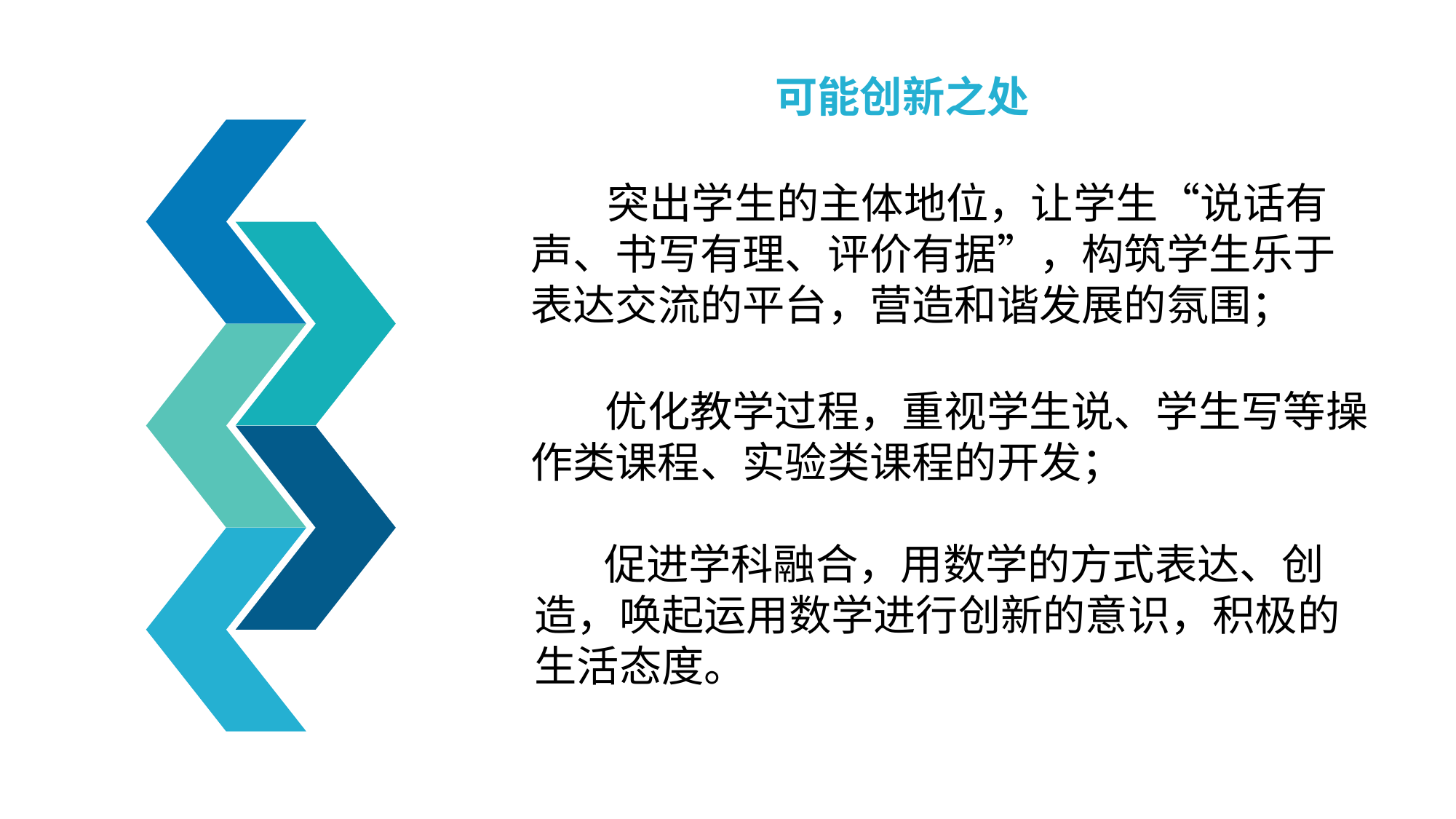

可能创新之处

       突出学生的主体地位，让学生“说话有声、书写有理、评价有据”，构筑学生乐于表达交流的平台，营造和谐发展的氛围；
          优化教学过程，重视学生说、学生写等操作类课程、实验类课程的开发；
        促进学科融合，用数学的方式表达、创造，唤起运用数学进行创新的意识，积极的生活态度。